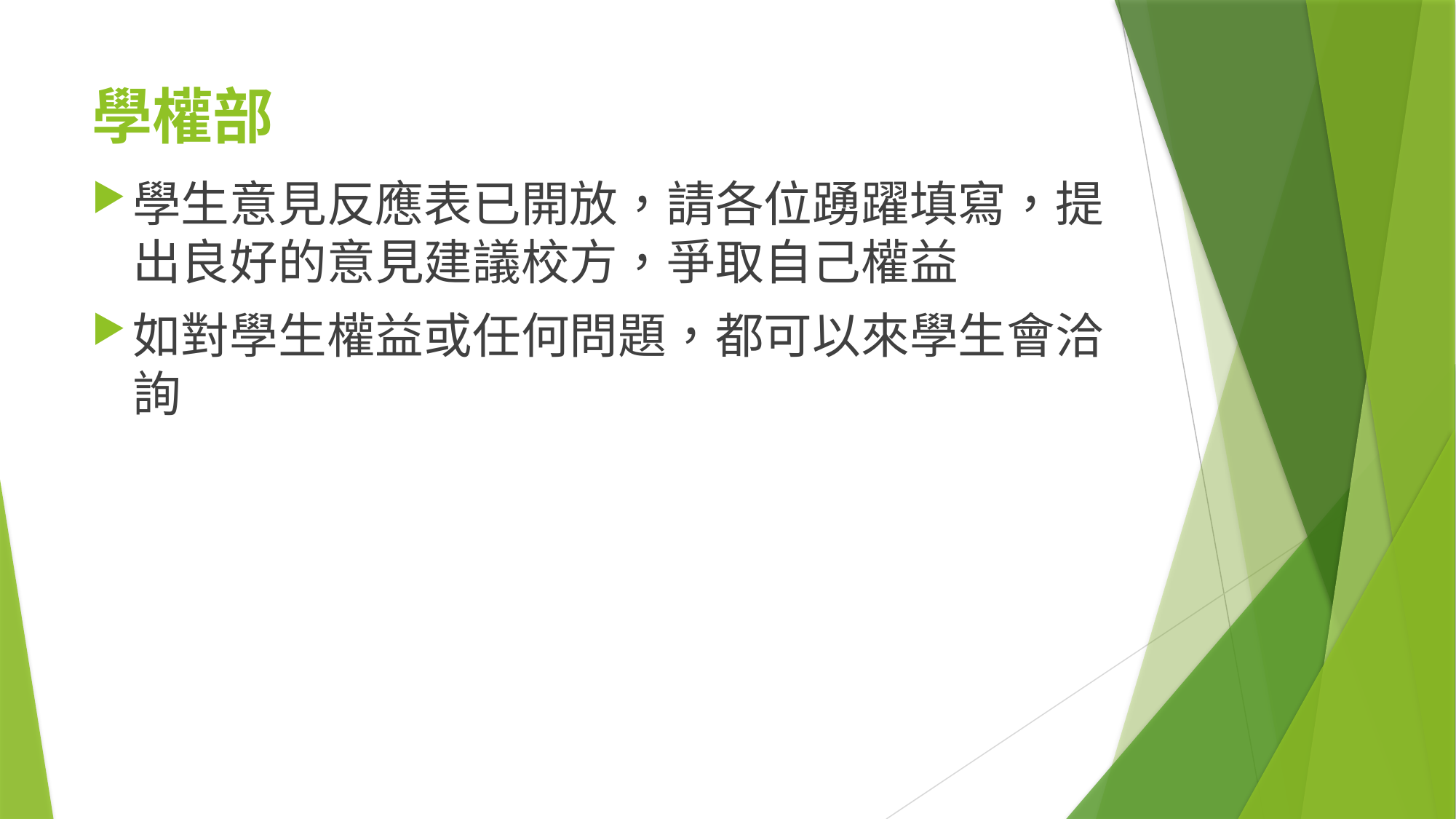

# 學權部
學生意見反應表已開放，請各位踴躍填寫，提出良好的意見建議校方，爭取自己權益
如對學生權益或任何問題，都可以來學生會洽詢